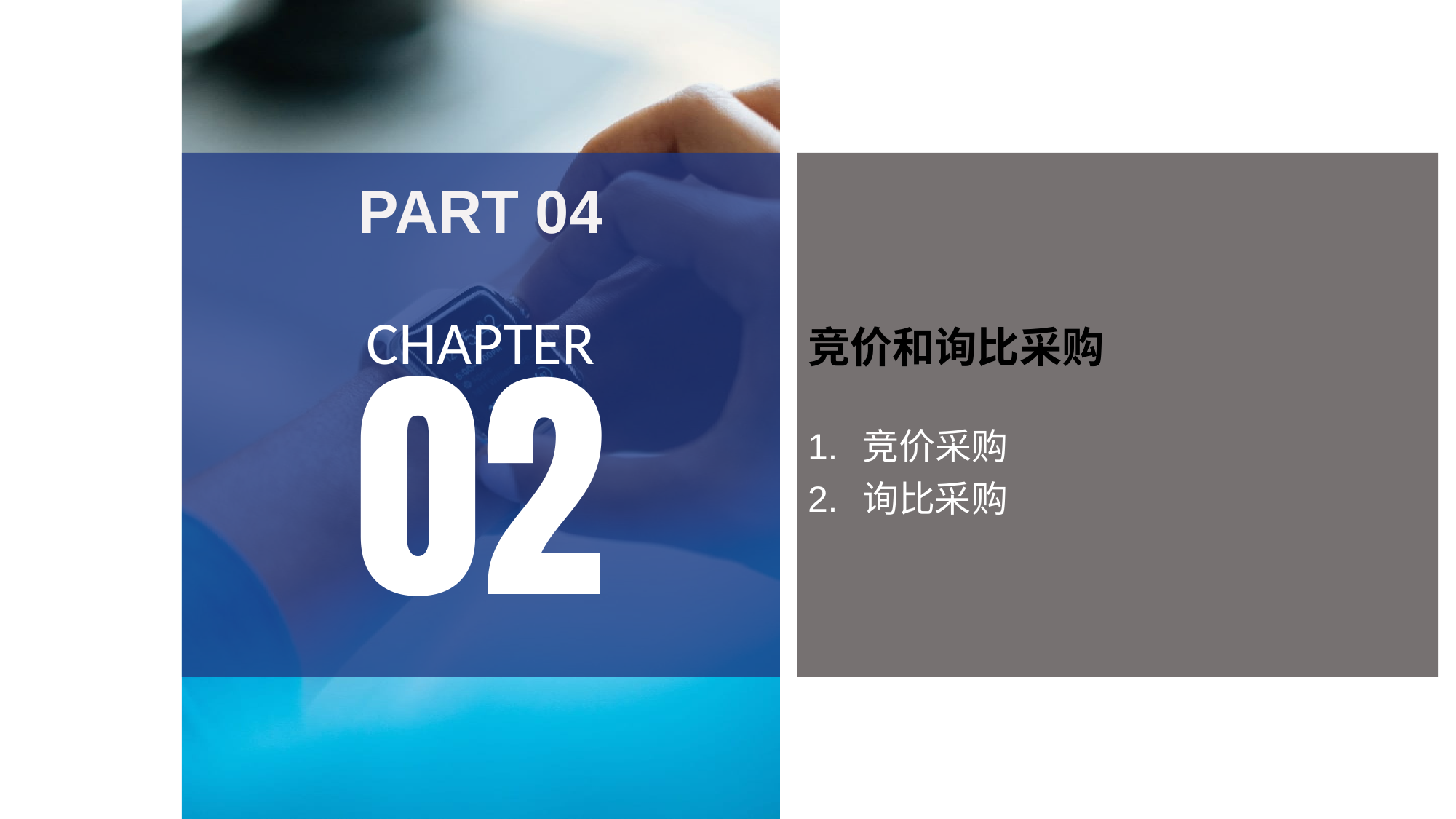

PART 04

CHAPTER
02
竞价和询比采购

竞价采购
询比采购